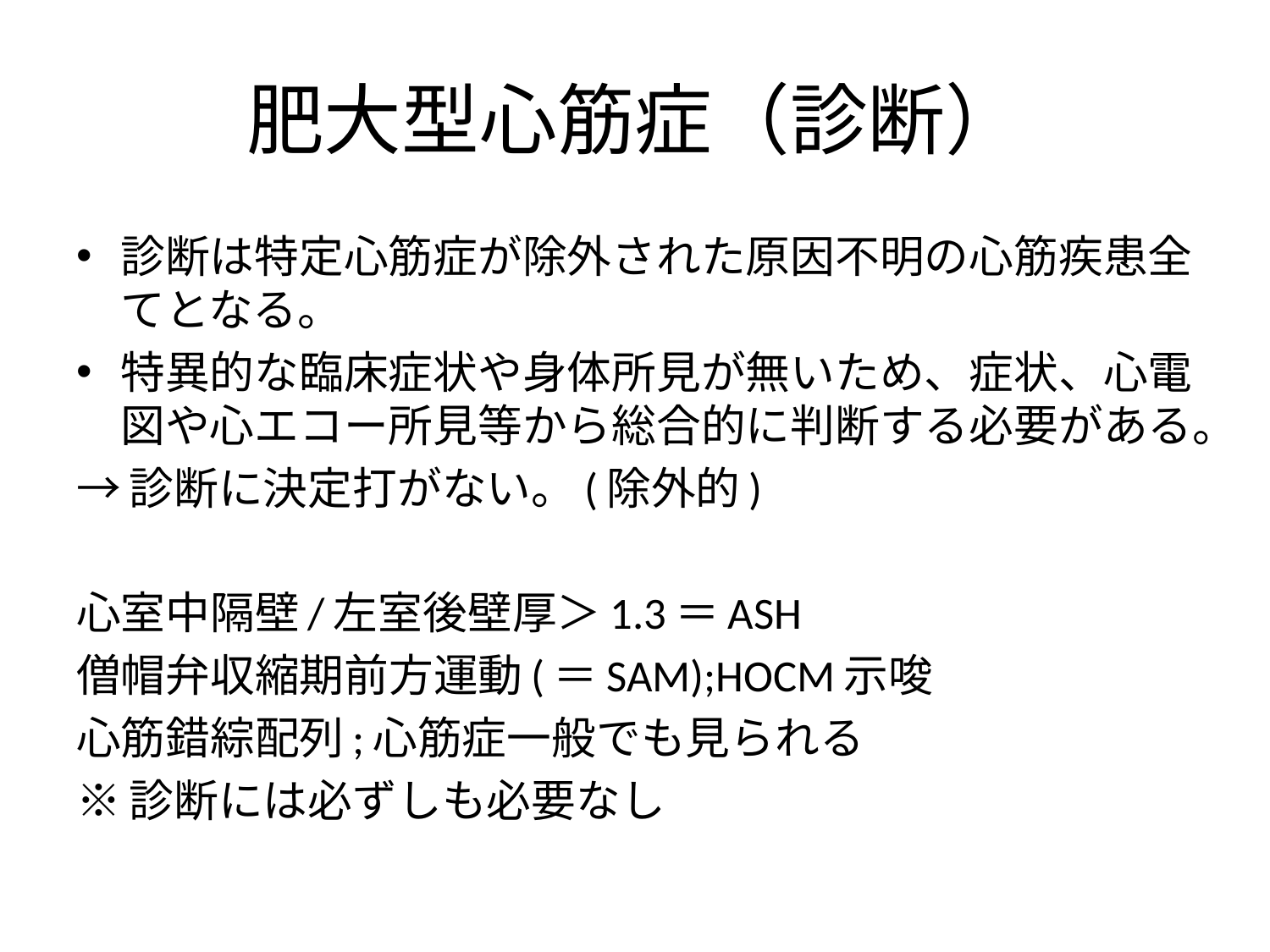

# 肥大型心筋症（診断）
診断は特定心筋症が除外された原因不明の心筋疾患全てとなる。
特異的な臨床症状や身体所見が無いため、症状、心電図や心エコー所見等から総合的に判断する必要がある。
→診断に決定打がない。(除外的)

心室中隔壁/左室後壁厚＞1.3＝ASH
僧帽弁収縮期前方運動(＝SAM);HOCM示唆
心筋錯綜配列;心筋症一般でも見られる
※診断には必ずしも必要なし